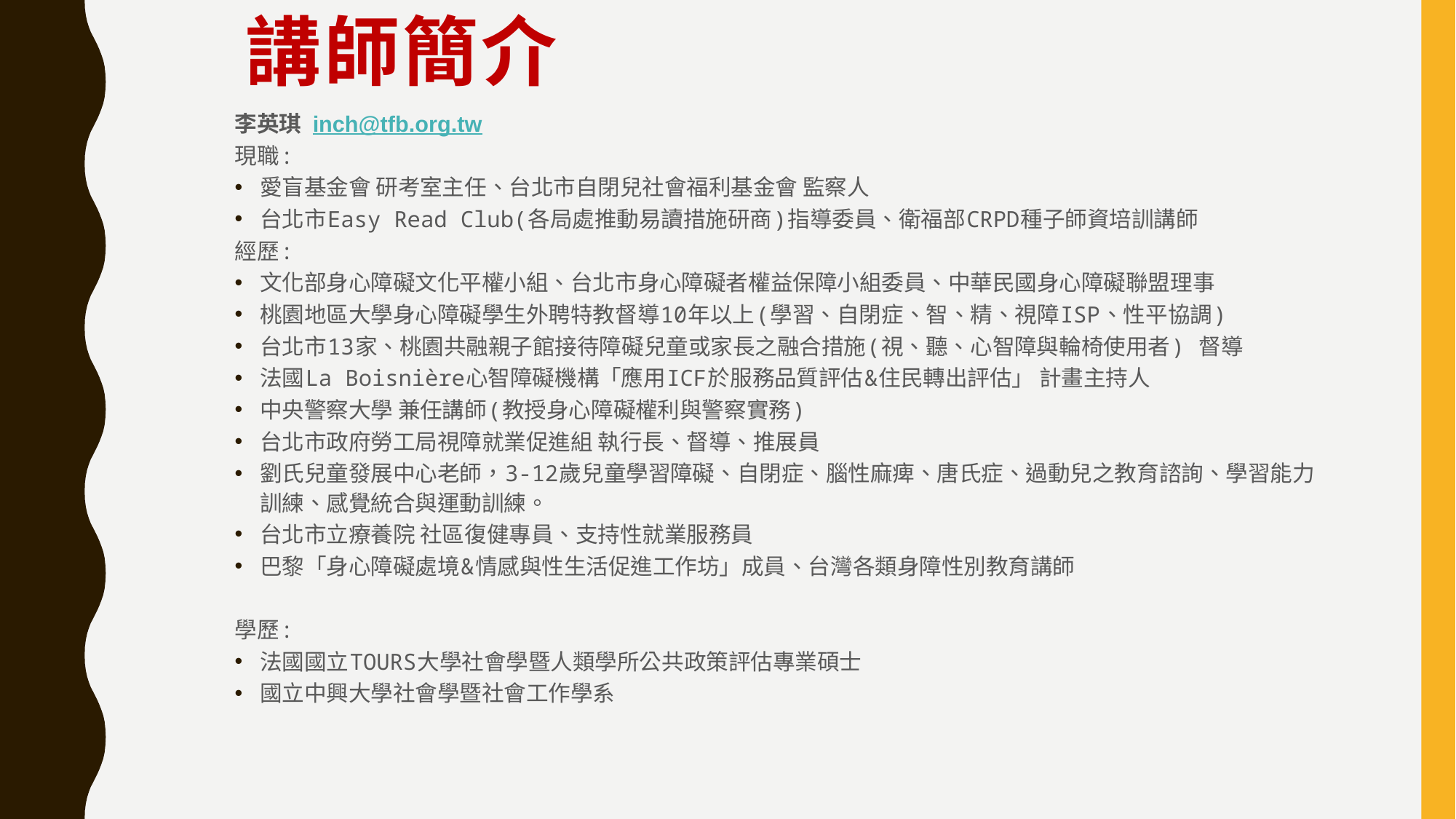

# 講師簡介
李英琪  inch@tfb.org.tw
現職:
愛盲基金會 研考室主任、台北市自閉兒社會福利基金會 監察人
台北市Easy Read Club(各局處推動易讀措施研商)指導委員、衛福部CRPD種子師資培訓講師
經歷:
文化部身心障礙文化平權小組、台北市身心障礙者權益保障小組委員、中華民國身心障礙聯盟理事
桃園地區大學身心障礙學生外聘特教督導10年以上(學習、自閉症、智、精、視障ISP、性平協調)
台北市13家、桃園共融親子館接待障礙兒童或家長之融合措施(視、聽、心智障與輪椅使用者) 督導
法國La Boisnière心智障礙機構「應用ICF於服務品質評估&住民轉出評估」 計畫主持人
中央警察大學 兼任講師(教授身心障礙權利與警察實務)
台北市政府勞工局視障就業促進組 執行長、督導、推展員
劉氏兒童發展中心老師，3-12歲兒童學習障礙、自閉症、腦性麻痺、唐氏症、過動兒之教育諮詢、學習能力訓練、感覺統合與運動訓練。
台北市立療養院 社區復健專員、支持性就業服務員
巴黎「身心障礙處境&情感與性生活促進工作坊」成員、台灣各類身障性別教育講師

學歷:
法國國立TOURS大學社會學暨人類學所公共政策評估專業碩士
國立中興大學社會學暨社會工作學系